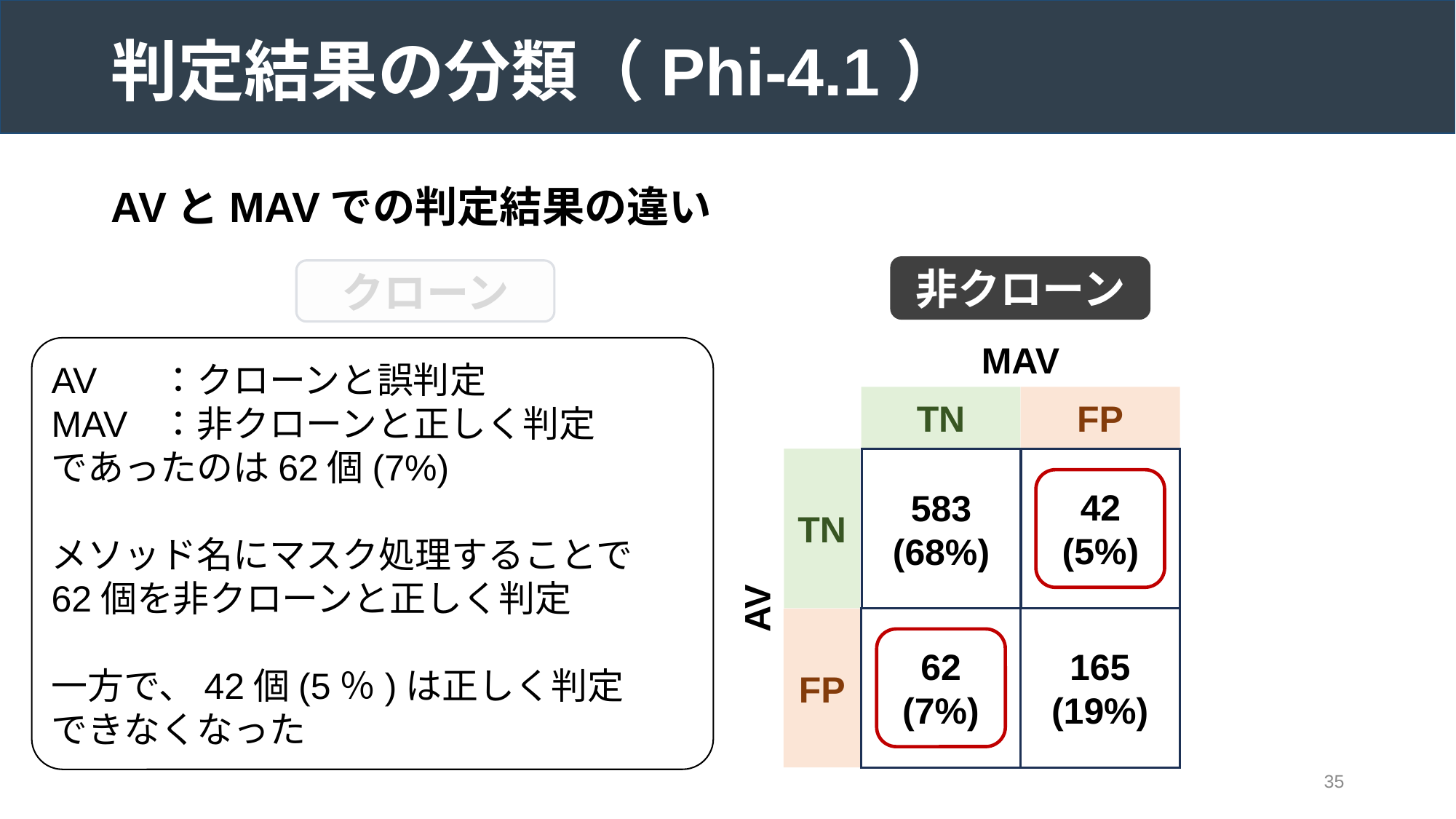

# 判定結果の分類（Phi-4.1）
AVとMAVでの判定結果の違い

非クローン
クローン
MAV
MAV
AV	：クローンと誤判定
MAV	：非クローンと正しく判定
であったのは62個(7%)

メソッド名にマスク処理することで
62個を非クローンと正しく判定

一方で、42個(5％)は正しく判定
できなくなった
TP
FN
TN
FP
TP
TN
1047
(78%)
42
(5%)
26
(2%)
583
(68%)

AV
AV
84
(6%)
185
(14%)
62
(7%)
165
(19%)
FN
FP

35